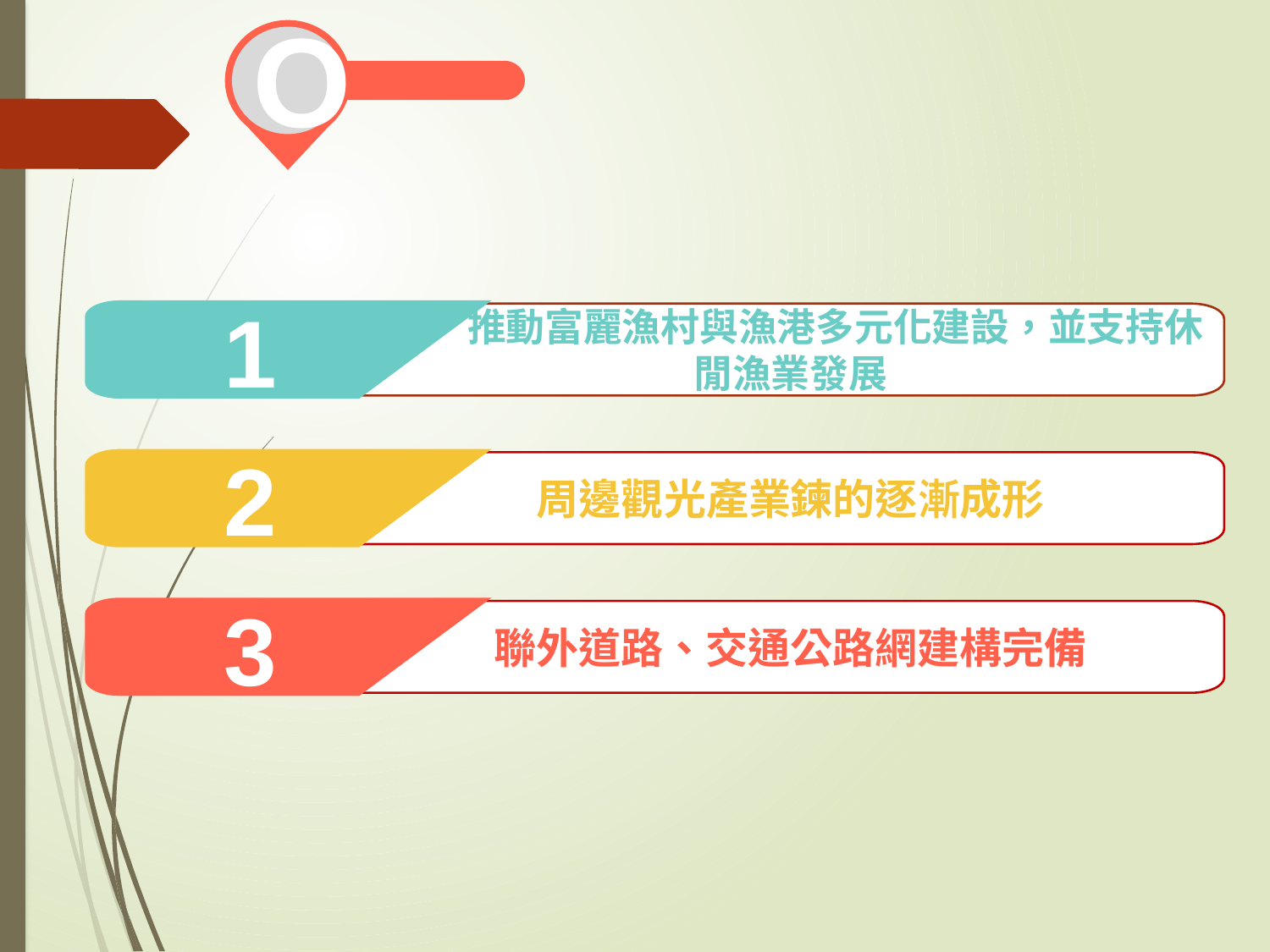

O

1
         推動富麗漁村與漁港多元化建設，並支持休閒漁業發展

2
周邊觀光產業鍊的逐漸成形

3
聯外道路、交通公路網建構完備